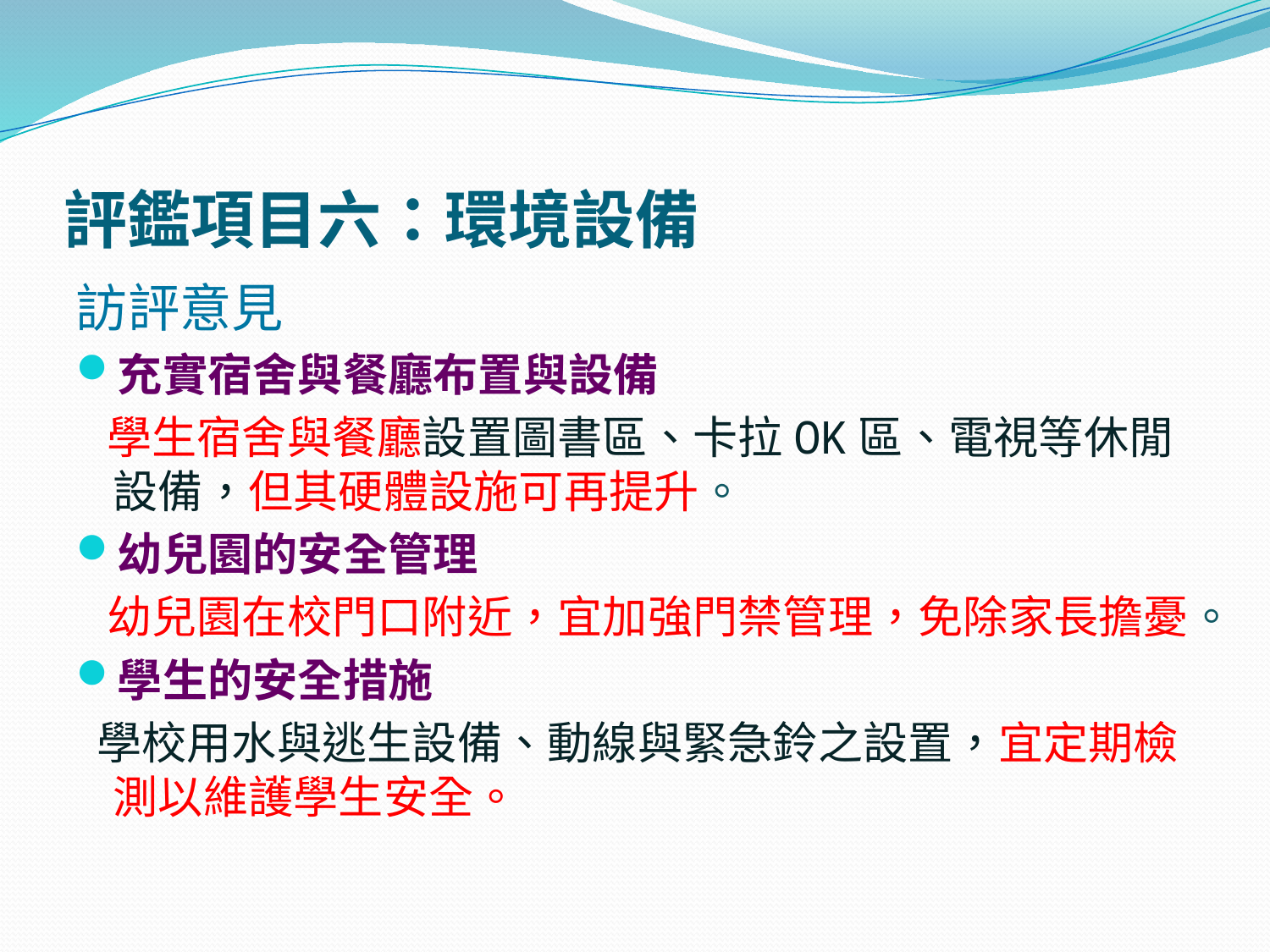

# 評鑑項目六：環境設備
訪評意見
充實宿舍與餐廳布置與設備
  學生宿舍與餐廳設置圖書區、卡拉OK區、電視等休閒設備，但其硬體設施可再提升。
幼兒園的安全管理
  幼兒園在校門口附近，宜加強門禁管理，免除家長擔憂。
學生的安全措施
 學校用水與逃生設備、動線與緊急鈴之設置，宜定期檢測以維護學生安全。